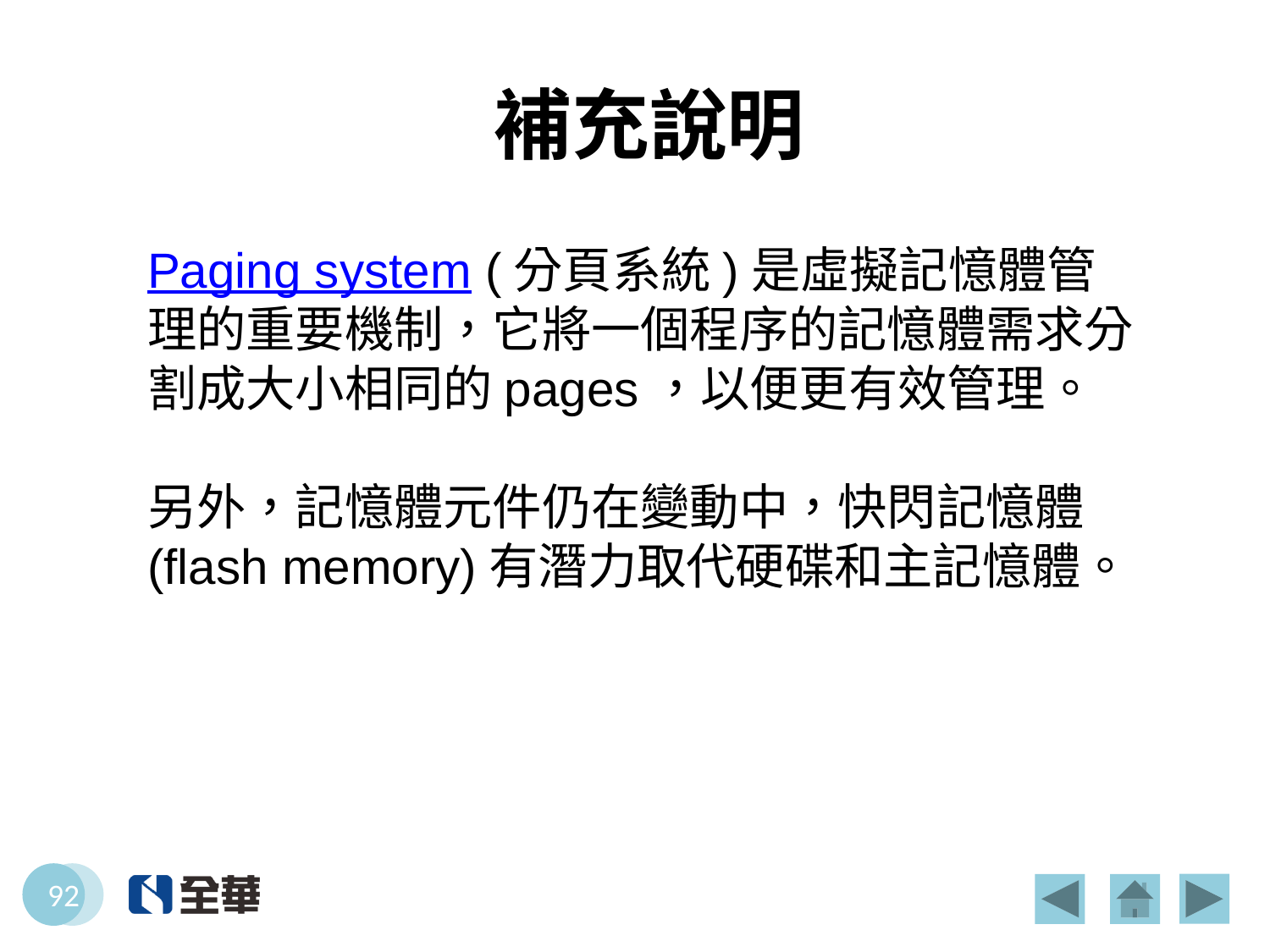

# 補充說明
Paging system (分頁系統)是虛擬記憶體管理的重要機制，它將一個程序的記憶體需求分割成大小相同的pages，以便更有效管理。

另外，記憶體元件仍在變動中，快閃記憶體(flash memory)有潛力取代硬碟和主記憶體。